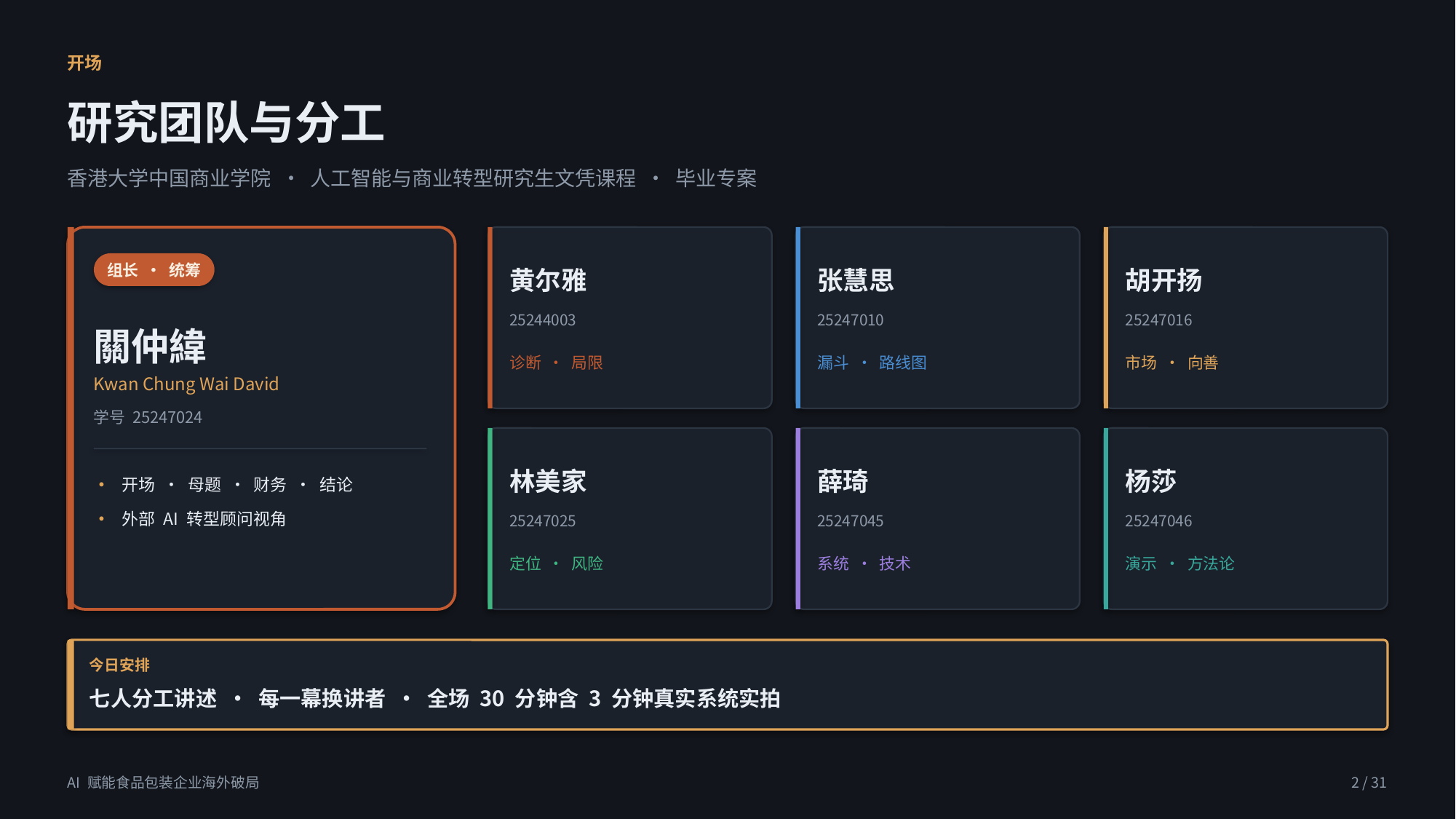

开场
研究团队与分工
香港大学中国商业学院 · 人工智能与商业转型研究生文凭课程 · 毕业专案

组长 · 统筹
黄尔雅
张慧思
胡开扬
25244003
25247010
25247016
關仲緯
诊断 · 局限
漏斗 · 路线图
市场 · 向善
Kwan Chung Wai David
学号 25247024

林美家
薛琦
杨莎
·  开场 · 母题 · 财务 · 结论
·  外部 AI 转型顾问视角
25247025
25247045
25247046
定位 · 风险
系统 · 技术
演示 · 方法论

今日安排
七人分工讲述 · 每一幕换讲者 · 全场 30 分钟含 3 分钟真实系统实拍
AI 赋能食品包装企业海外破局
2 / 31